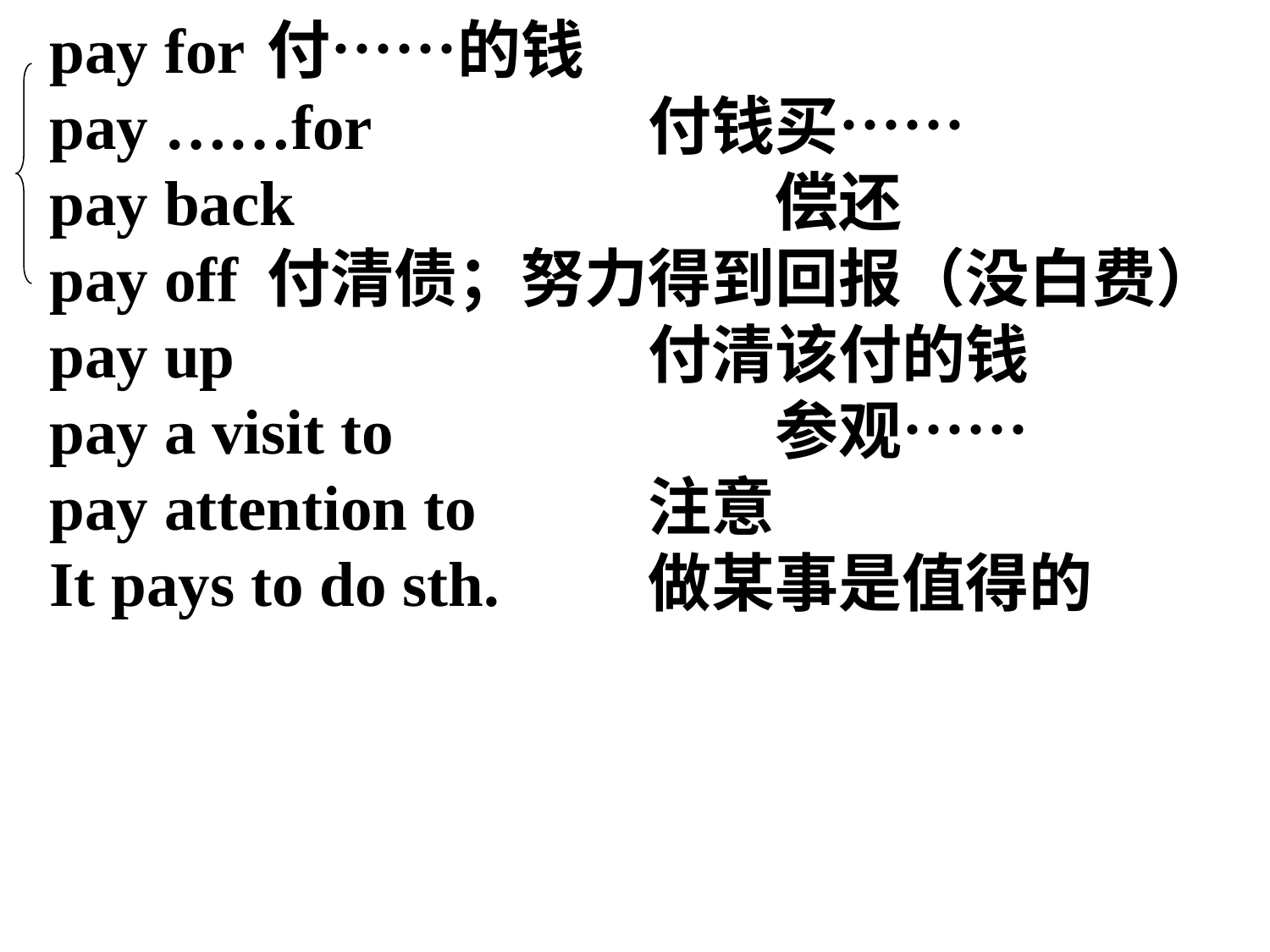

pay for	付……的钱
pay ……for			付钱买……
pay back				偿还
pay off	付清债；努力得到回报（没白费）
pay up				付清该付的钱
pay a visit to			参观……
pay attention to		注意
It pays to do sth.		做某事是值得的